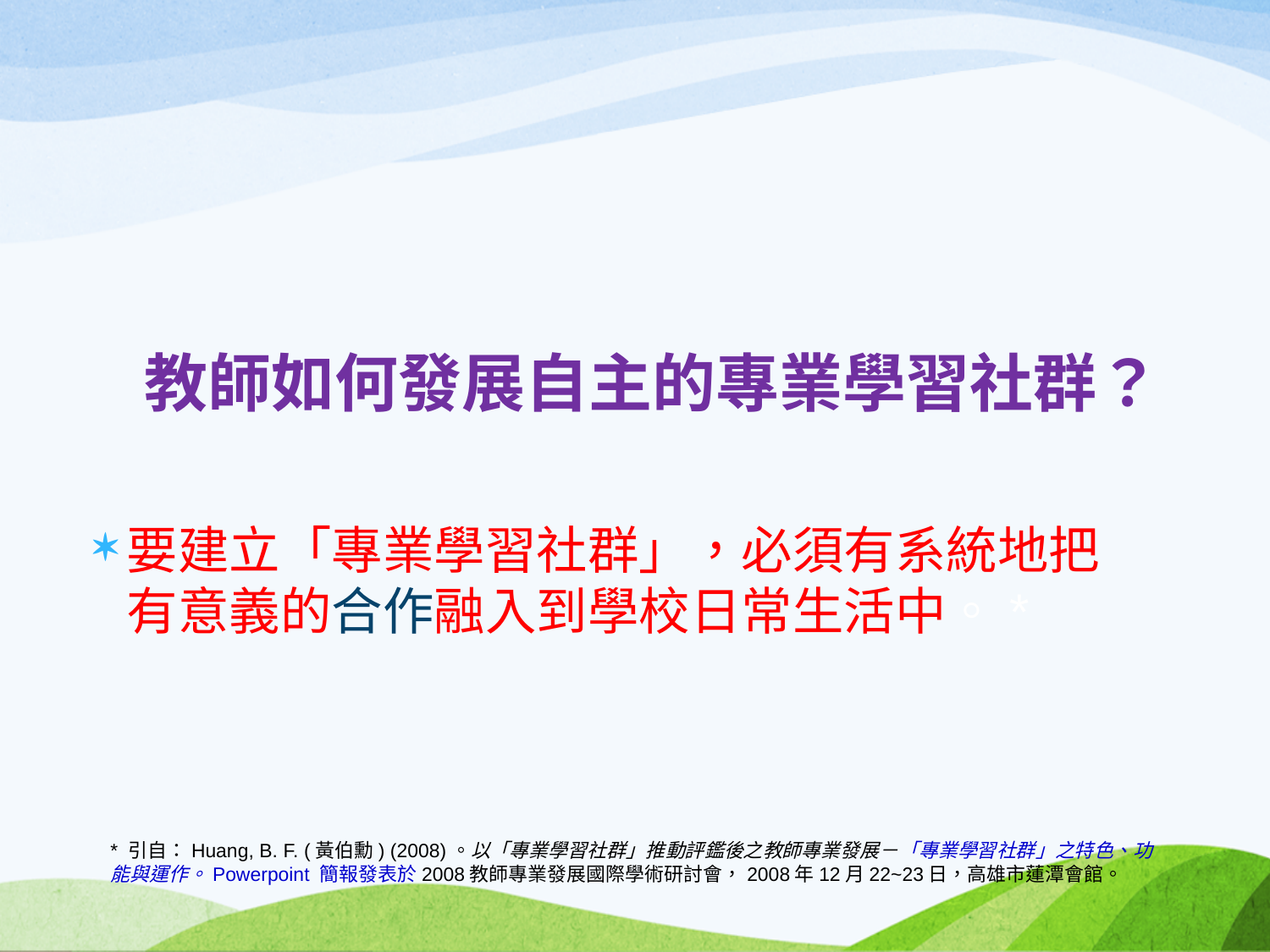

教師如何發展自主的專業學習社群？
要建立「專業學習社群」，必須有系統地把有意義的合作融入到學校日常生活中。*
* 引自：Huang, B. F. (黃伯勳) (2008)。以「專業學習社群」推動評鑑後之教師專業發展－「專業學習社群」之特色、功能與運作。Powerpoint 簡報發表於2008教師專業發展國際學術研討會，2008年12月22~23日，高雄市蓮潭會館。